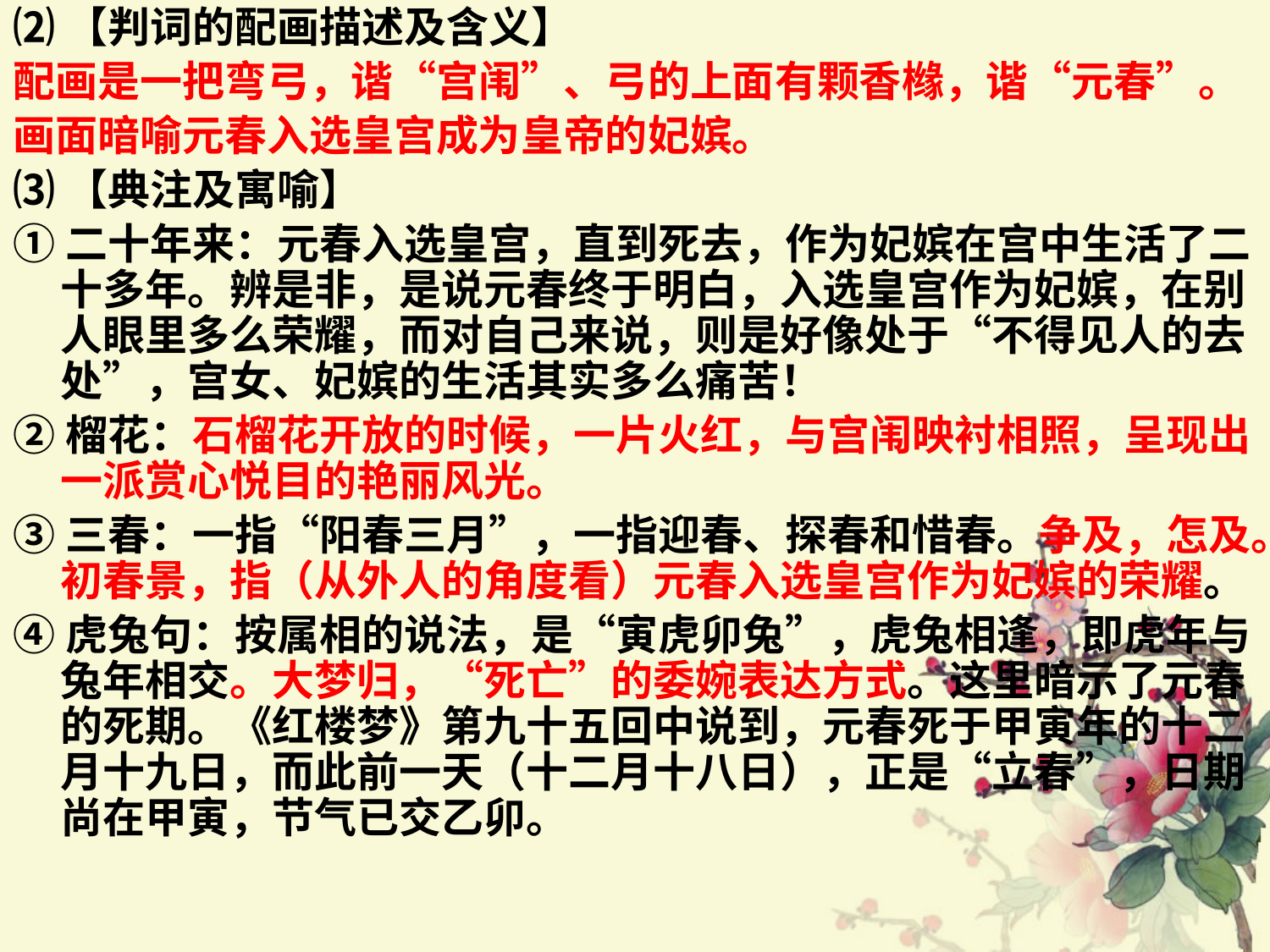

⑵【判词的配画描述及含义】
配画是一把弯弓，谐“宫闱”、弓的上面有颗香橼，谐“元春”。
画面暗喻元春入选皇宫成为皇帝的妃嫔。
⑶【典注及寓喻】
①二十年来：元春入选皇宫，直到死去，作为妃嫔在宫中生活了二十多年。辨是非，是说元春终于明白，入选皇宫作为妃嫔，在别人眼里多么荣耀，而对自己来说，则是好像处于“不得见人的去处”，宫女、妃嫔的生活其实多么痛苦！
②榴花：石榴花开放的时候，一片火红，与宫闱映衬相照，呈现出一派赏心悦目的艳丽风光。
③三春：一指“阳春三月”，一指迎春、探春和惜春。争及，怎及。初春景，指（从外人的角度看）元春入选皇宫作为妃嫔的荣耀。
④虎兔句：按属相的说法，是“寅虎卯兔”，虎兔相逢，即虎年与兔年相交。大梦归，“死亡”的委婉表达方式。这里暗示了元春的死期。《红楼梦》第九十五回中说到，元春死于甲寅年的十二月十九日，而此前一天（十二月十八日），正是“立春”，日期尚在甲寅，节气已交乙卯。